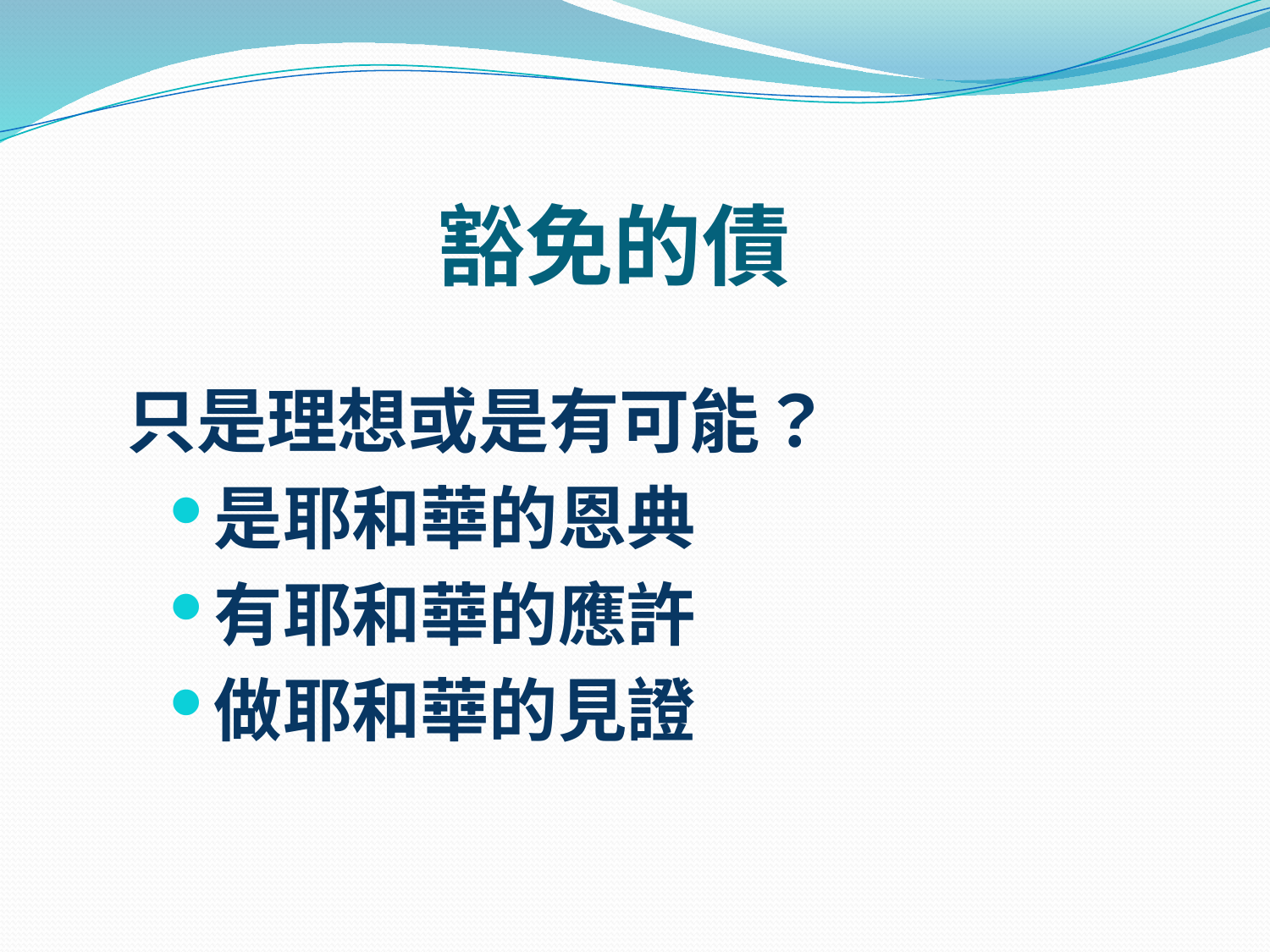

# 豁免的債
只是理想或是有可能？
是耶和華的恩典
有耶和華的應許
做耶和華的見證